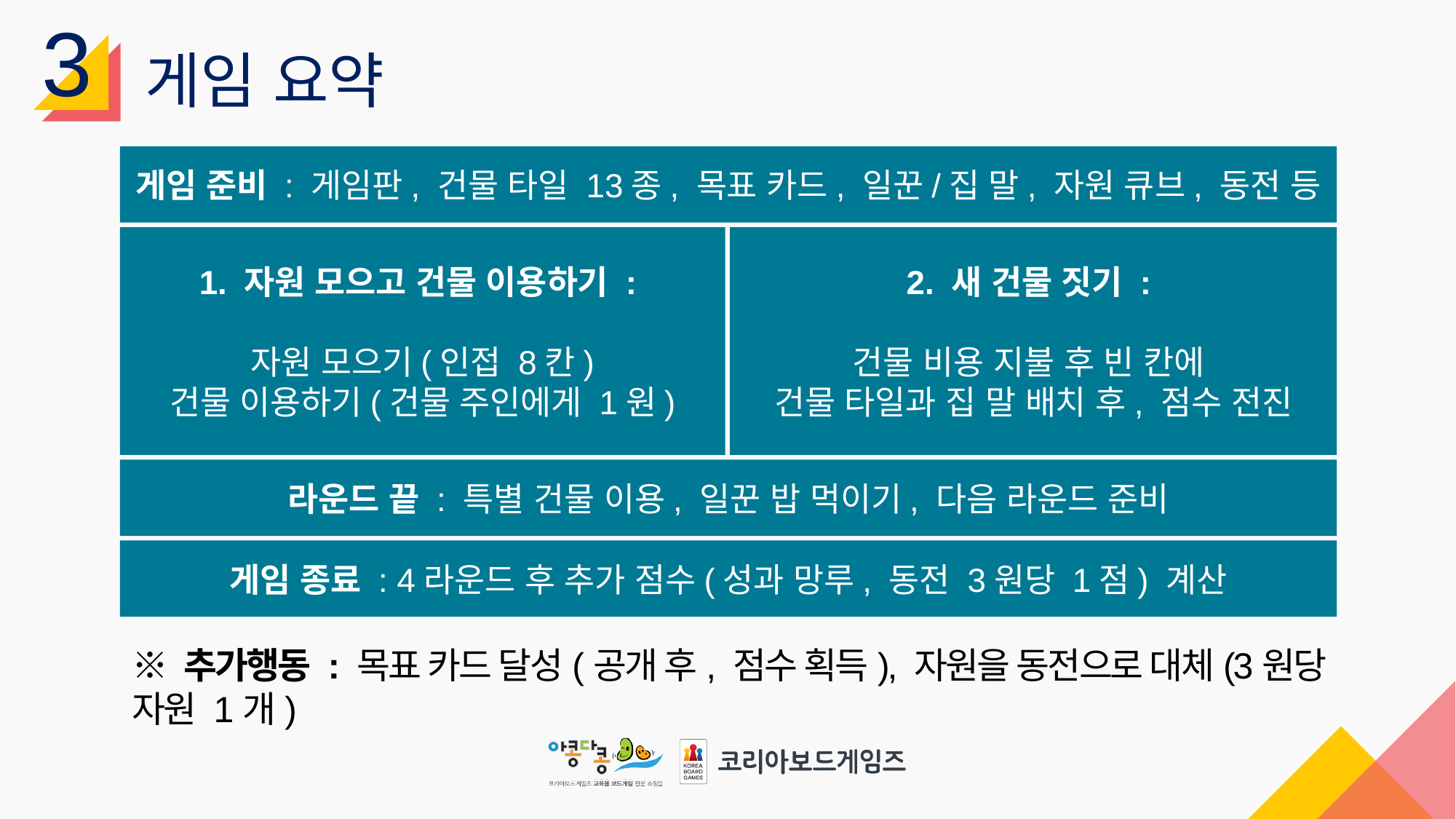

3
게임 요약
게임 준비 : 게임판, 건물 타일 13종, 목표 카드, 일꾼/집 말, 자원 큐브, 동전 등
1. 자원 모으고 건물 이용하기 :

자원 모으기(인접 8칸)
건물 이용하기(건물 주인에게 1원)
2. 새 건물 짓기 :

건물 비용 지불 후 빈 칸에
건물 타일과 집 말 배치 후, 점수 전진
라운드 끝 : 특별 건물 이용, 일꾼 밥 먹이기, 다음 라운드 준비
게임 종료 : 4라운드 후 추가 점수(성과 망루, 동전 3원당 1점) 계산
※ 추가행동 : 목표 카드 달성(공개 후, 점수 획득), 자원을 동전으로 대체(3원당 자원 1개)